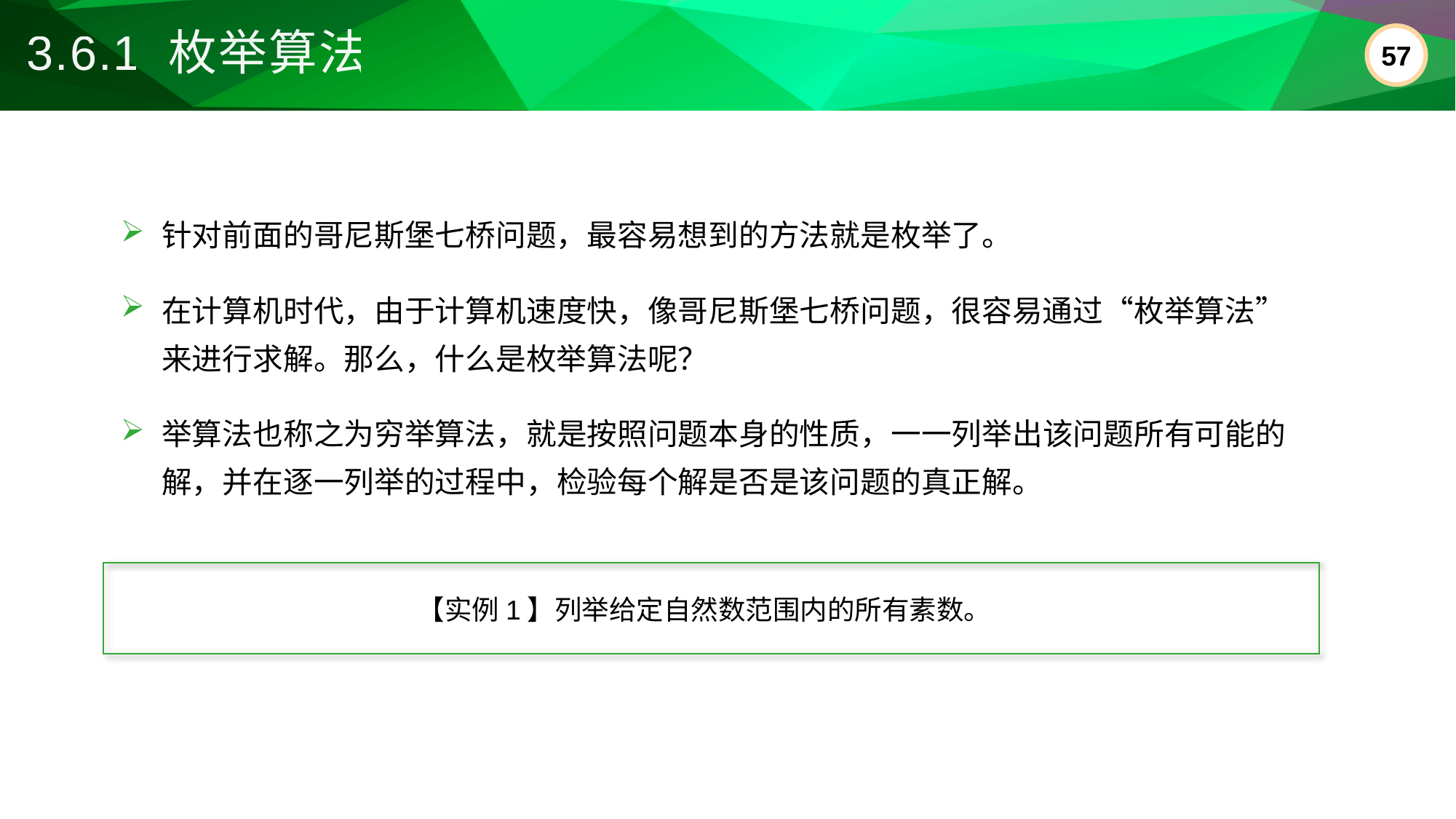

3.6.1 枚举算法
针对前面的哥尼斯堡七桥问题，最容易想到的方法就是枚举了。
在计算机时代，由于计算机速度快，像哥尼斯堡七桥问题，很容易通过“枚举算法”来进行求解。那么，什么是枚举算法呢？
举算法也称之为穷举算法，就是按照问题本身的性质，一一列举出该问题所有可能的解，并在逐一列举的过程中，检验每个解是否是该问题的真正解。

【实例1】列举给定自然数范围内的所有素数。